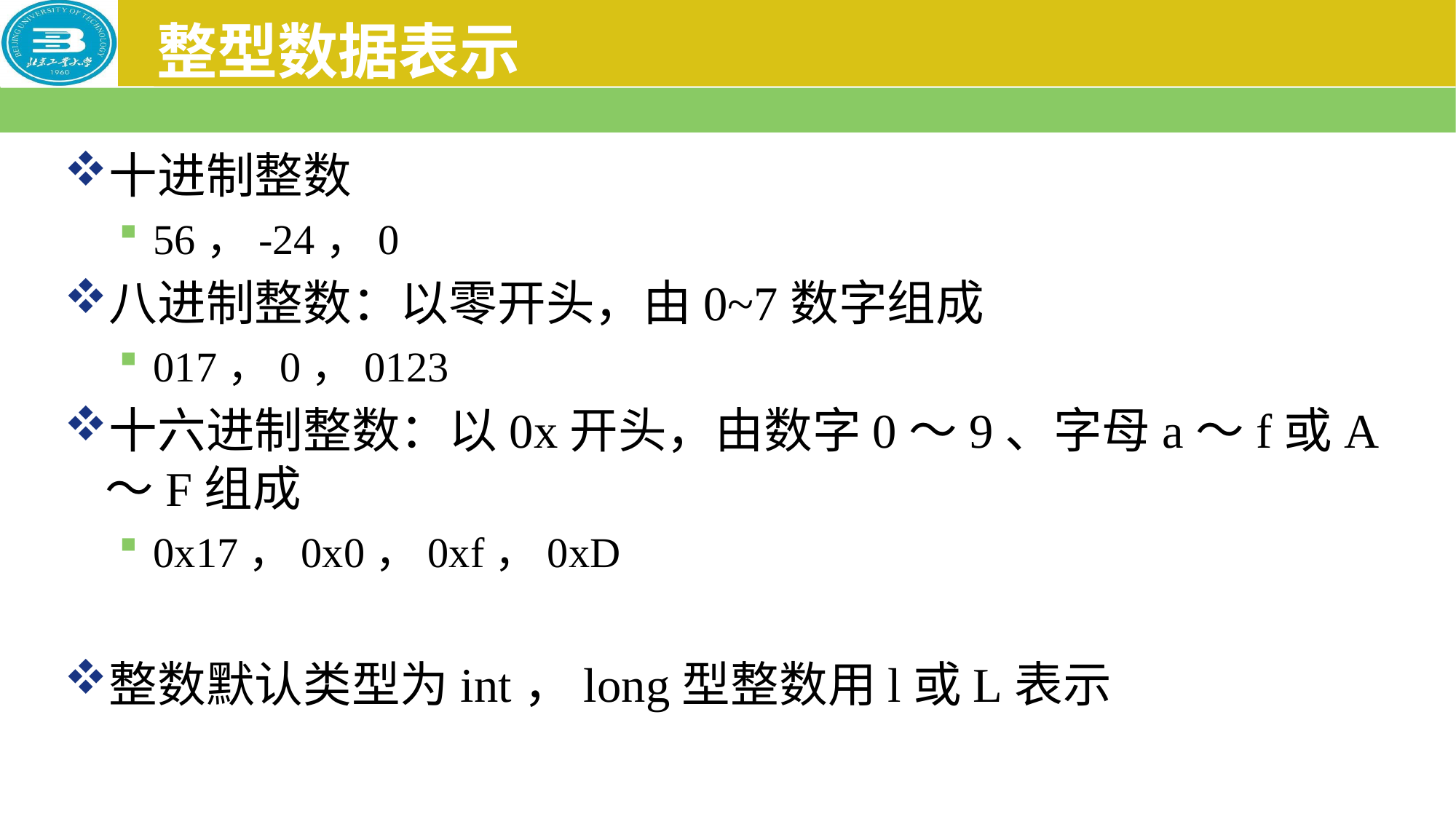

# 整型数据表示
十进制整数
56，-24，0
八进制整数：以零开头，由0~7数字组成
017，0，0123
十六进制整数：以0x开头，由数字0～9、字母a～f或A～F组成
0x17，0x0，0xf，0xD

整数默认类型为int，long型整数用l或L表示